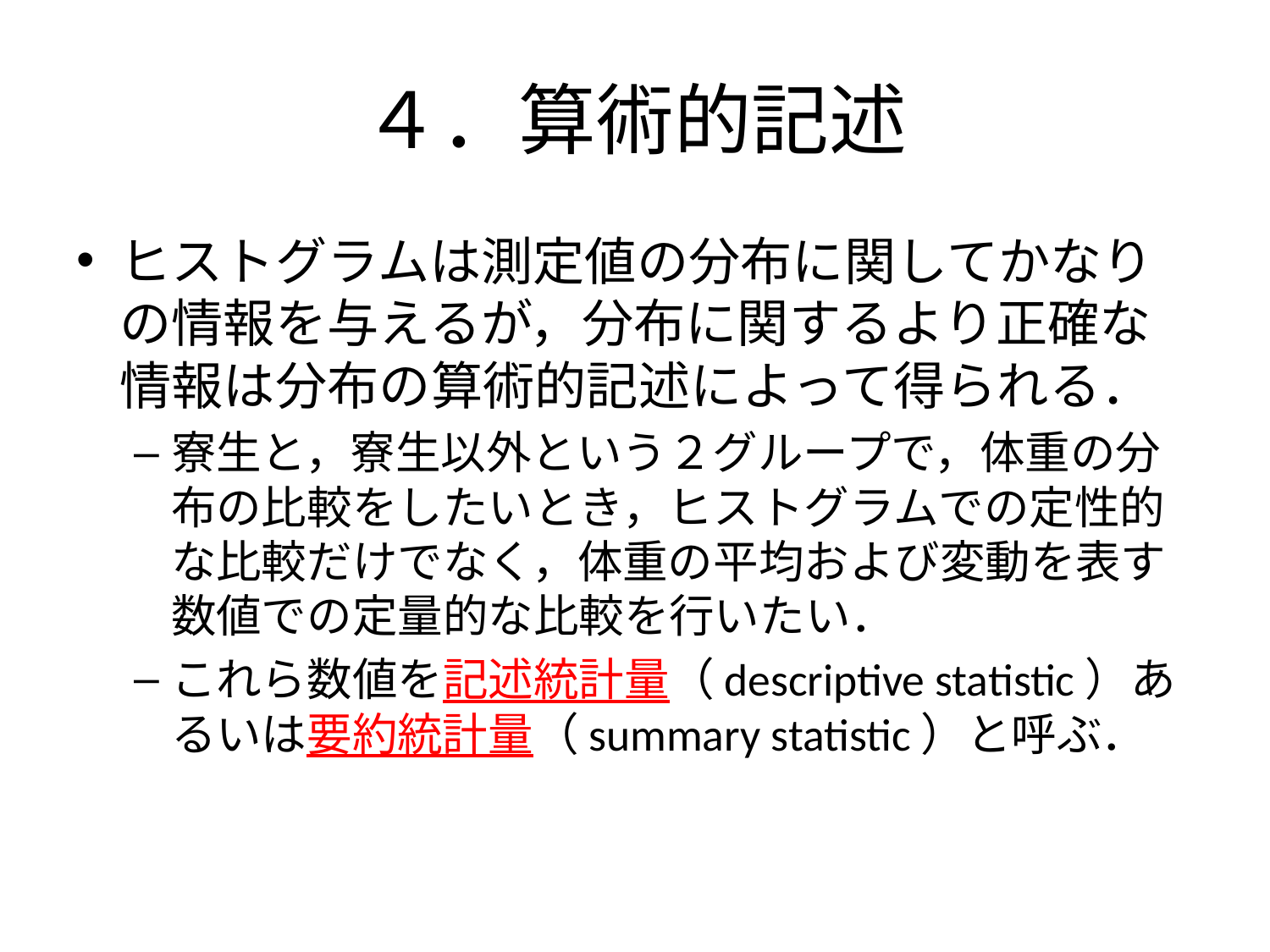

# ４．算術的記述
ヒストグラムは測定値の分布に関してかなりの情報を与えるが，分布に関するより正確な情報は分布の算術的記述によって得られる．
寮生と，寮生以外という２グループで，体重の分布の比較をしたいとき，ヒストグラムでの定性的な比較だけでなく，体重の平均および変動を表す数値での定量的な比較を行いたい．
これら数値を記述統計量（descriptive statistic）あるいは要約統計量（summary statistic）と呼ぶ．